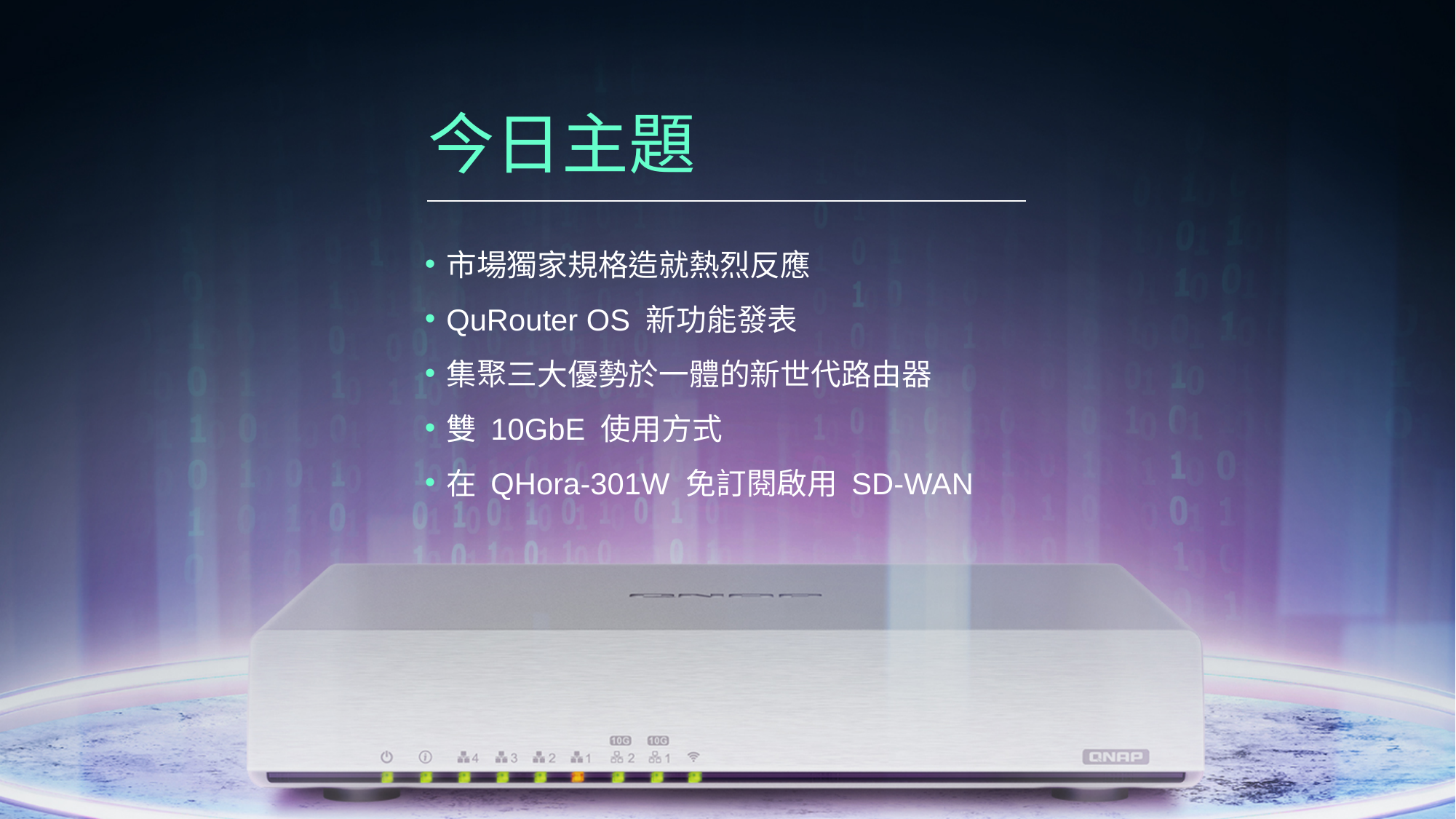

今日主題
市場獨家規格造就熱烈反應
QuRouter OS 新功能發表
集聚三大優勢於一體的新世代路由器
雙 10GbE 使用方式
在 QHora-301W 免訂閱啟用 SD-WAN